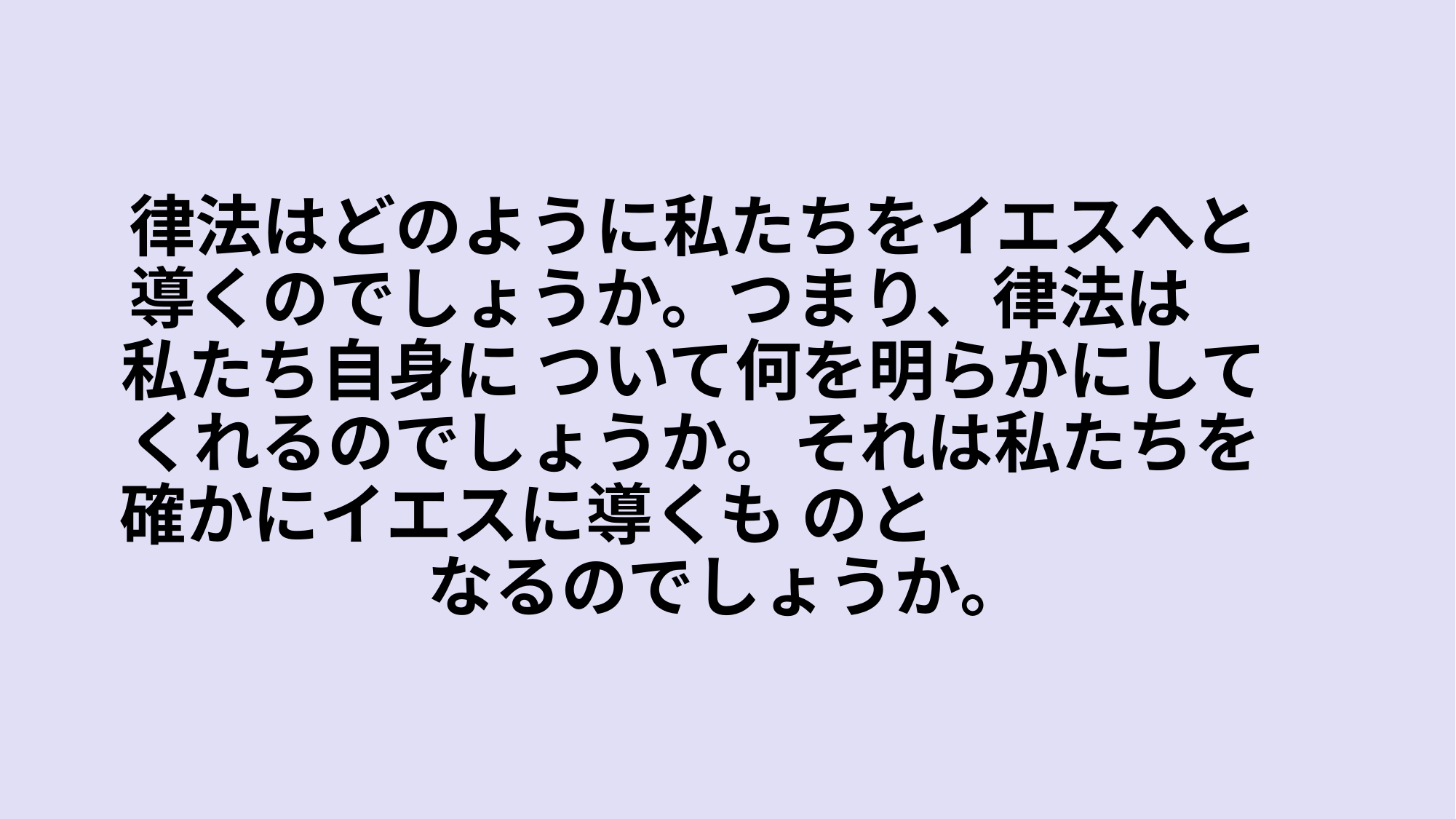

# 律法はどのように私たちをイエスへと　導くのでしょうか。つまり、律法は　　私たち自身に ついて何を明らかにして　くれるのでしょうか。それは私たちを　確かにイエスに導くも のと　　　　　　なるのでしょうか。